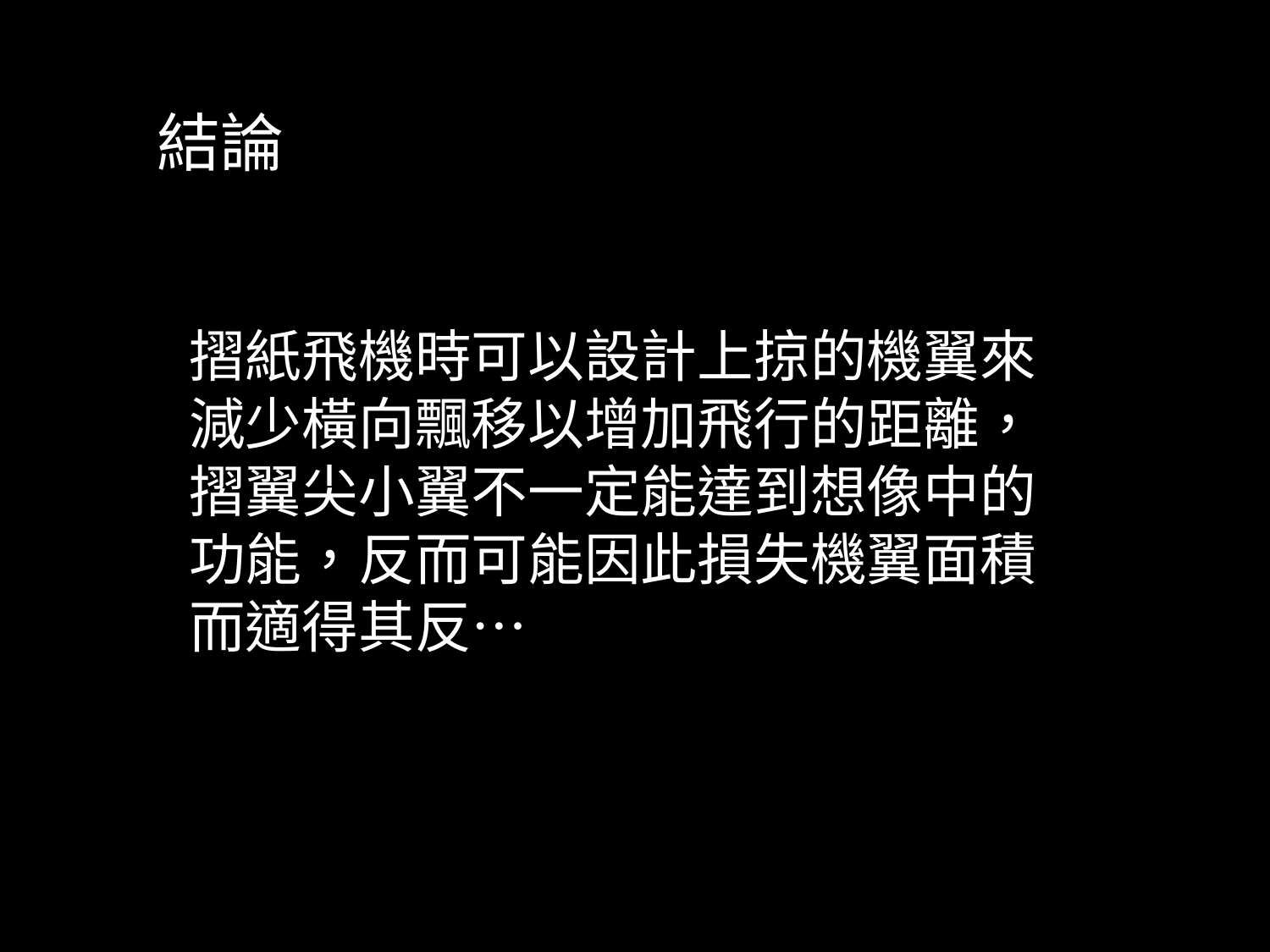

結論
摺紙飛機時可以設計上掠的機翼來減少橫向飄移以增加飛行的距離，摺翼尖小翼不一定能達到想像中的功能，反而可能因此損失機翼面積而適得其反…